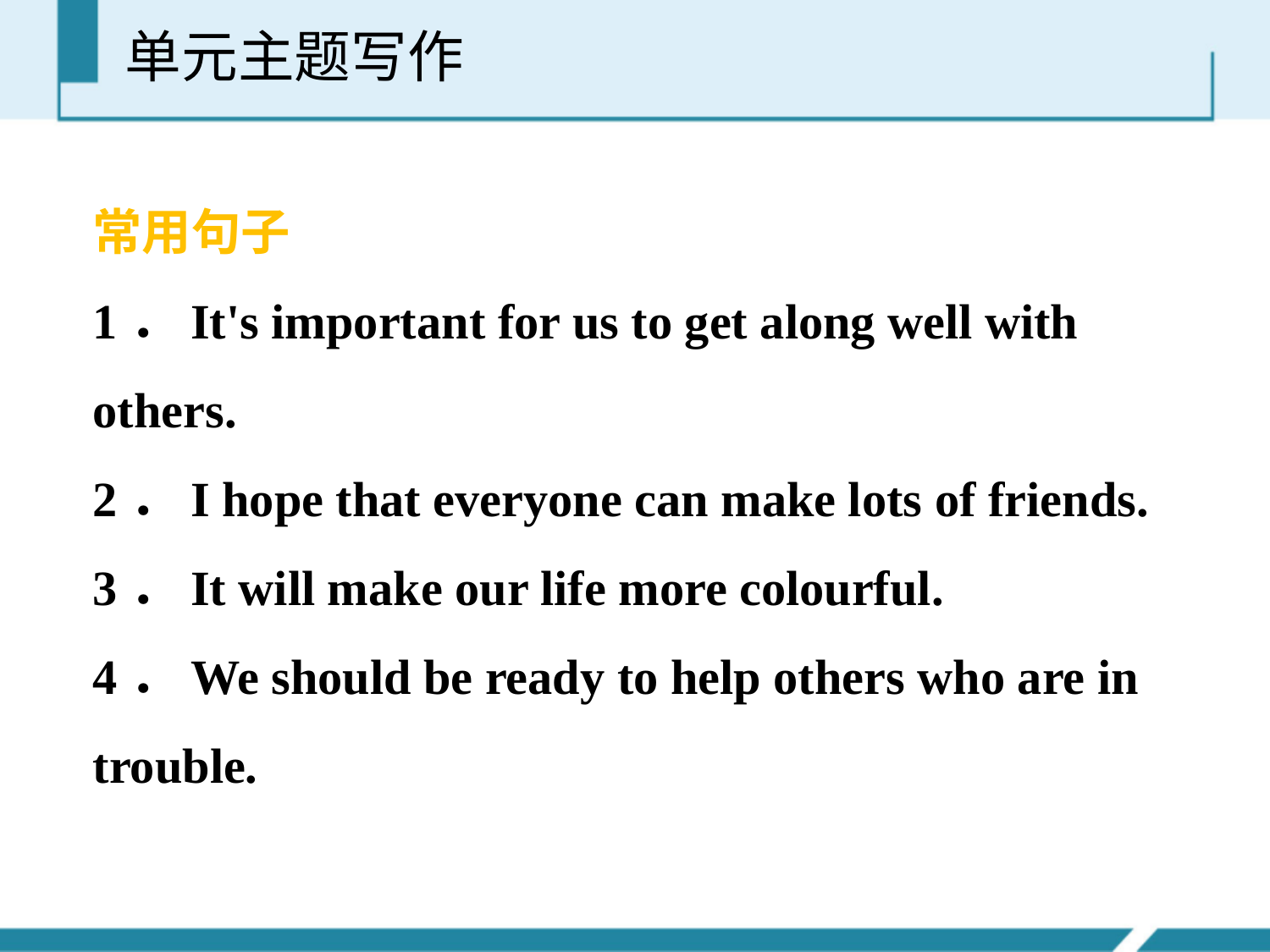

单元主题写作
常用句子
1．It's important for us to get along well with others.
2．I hope that everyone can make lots of friends.
3．It will make our life more colourful.
4．We should be ready to help others who are in trouble.